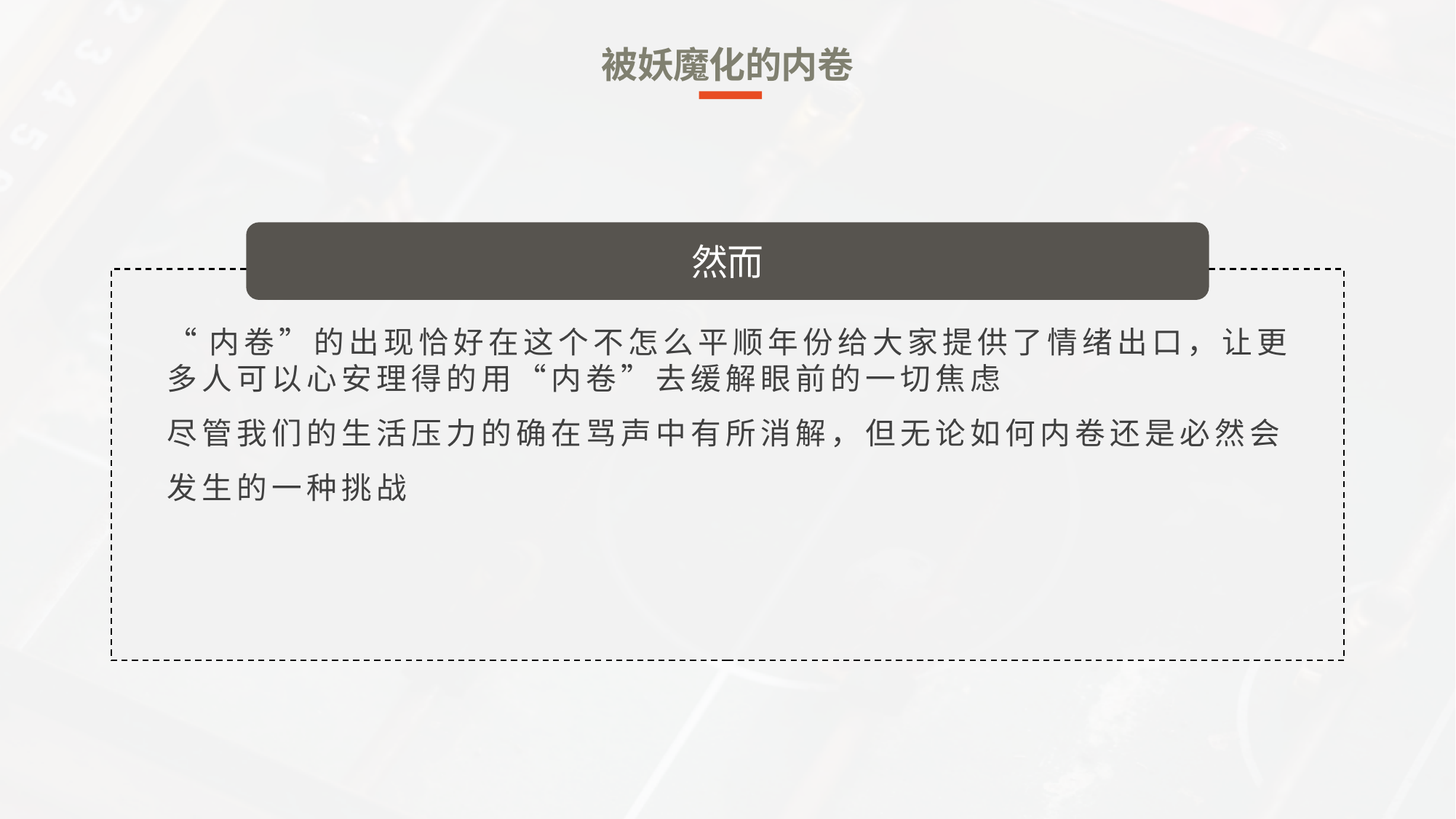

被妖魔化的内卷

然而

“内卷”的出现恰好在这个不怎么平顺年份给大家提供了情绪出口，让更多人可以心安理得的用“内卷”去缓解眼前的一切焦虑
尽管我们的生活压力的确在骂声中有所消解，但无论如何内卷还是必然会发生的一种挑战